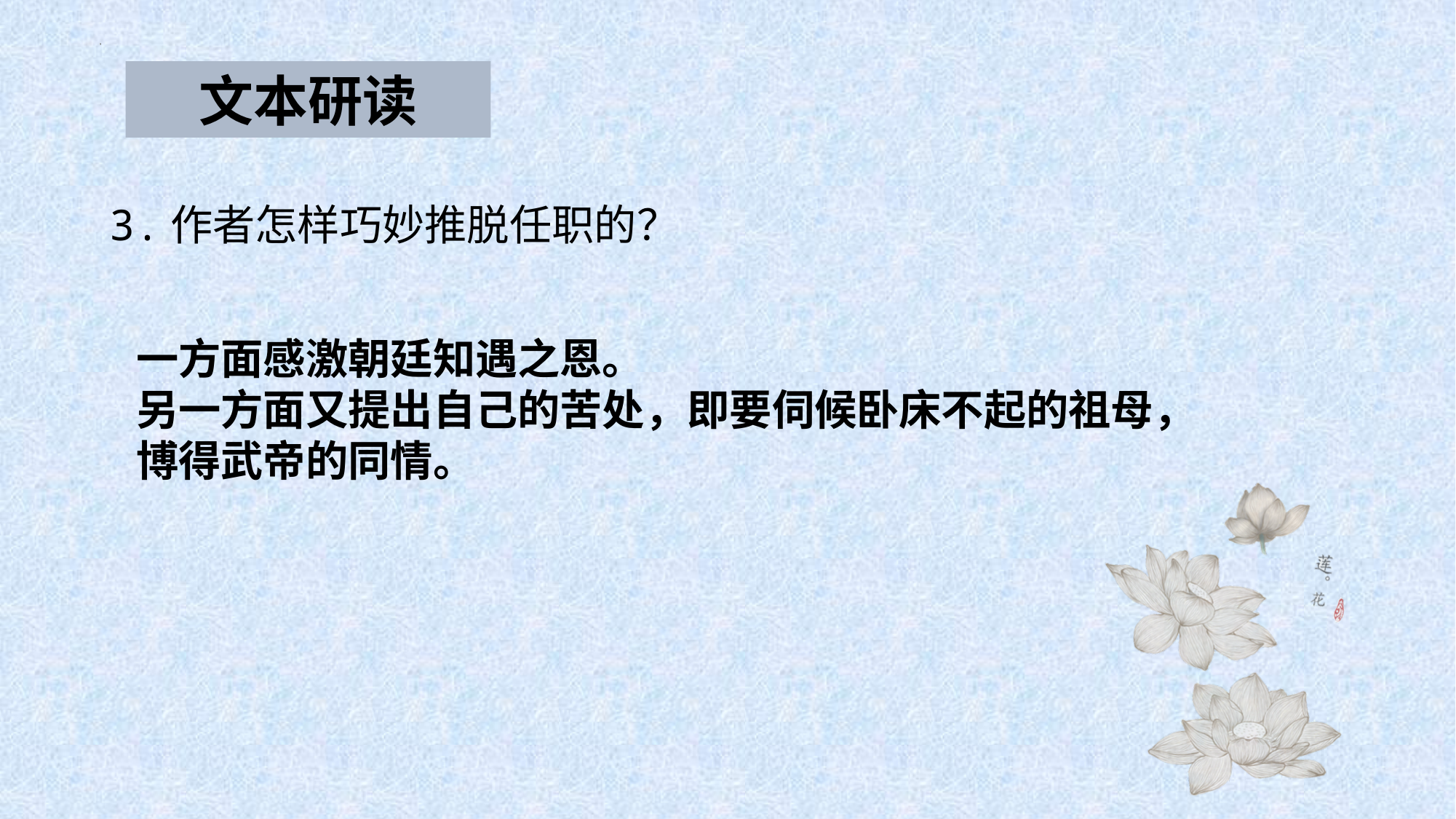

文本研读
3.作者怎样巧妙推脱任职的？

一方面感激朝廷知遇之恩。
另一方面又提出自己的苦处，即要伺候卧床不起的祖母，博得武帝的同情。